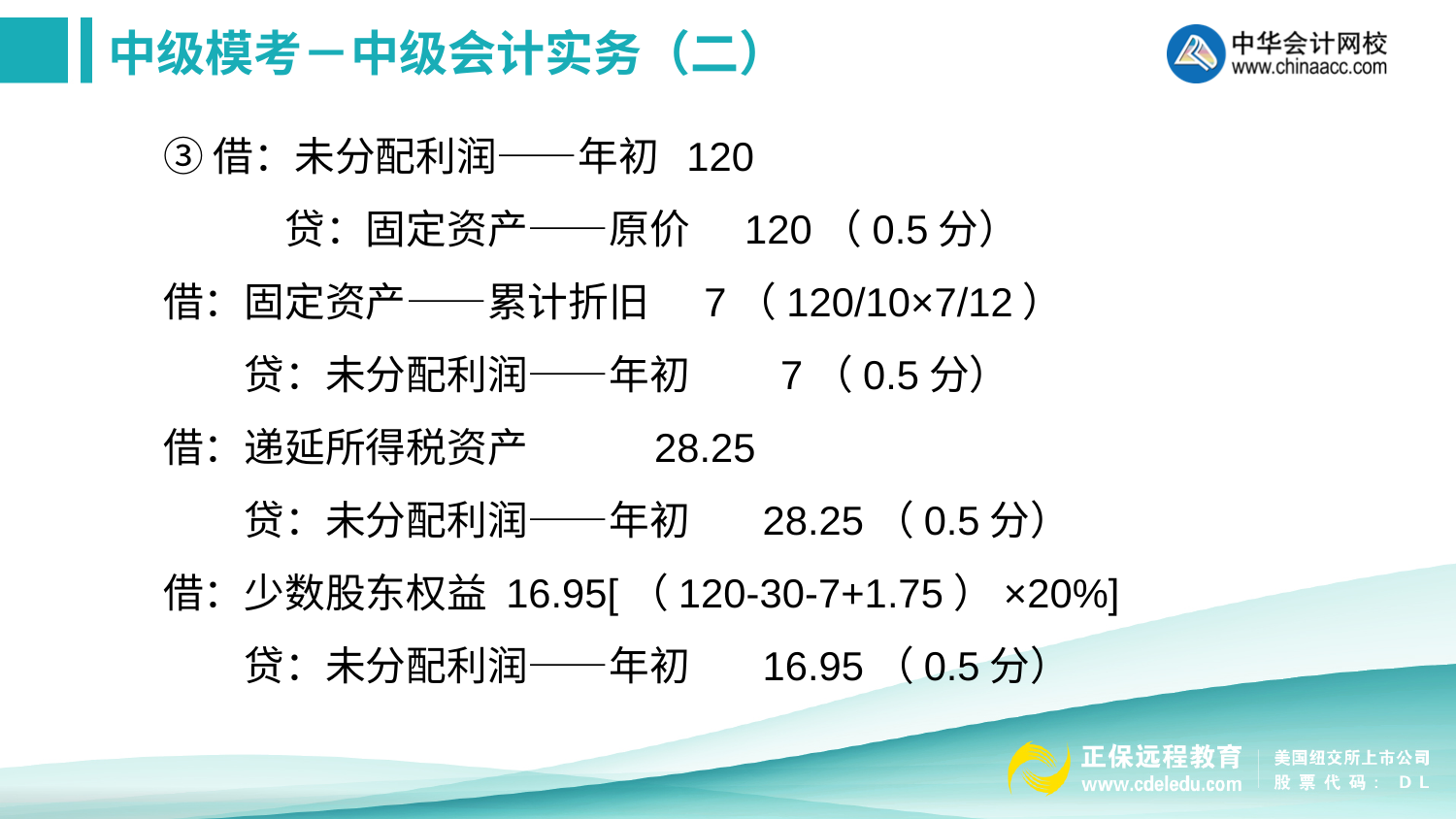

③借：未分配利润——年初  120
　　　贷：固定资产——原价     120（0.5分）
借：固定资产——累计折旧     7（120/10×7/12）
　　贷：未分配利润——年初         7（0.5分）
借：递延所得税资产             28.25
　　贷：未分配利润——年初       28.25（0.5分）
借：少数股东权益 16.95[（120-30-7+1.75）×20%]
　　贷：未分配利润——年初       16.95（0.5分）